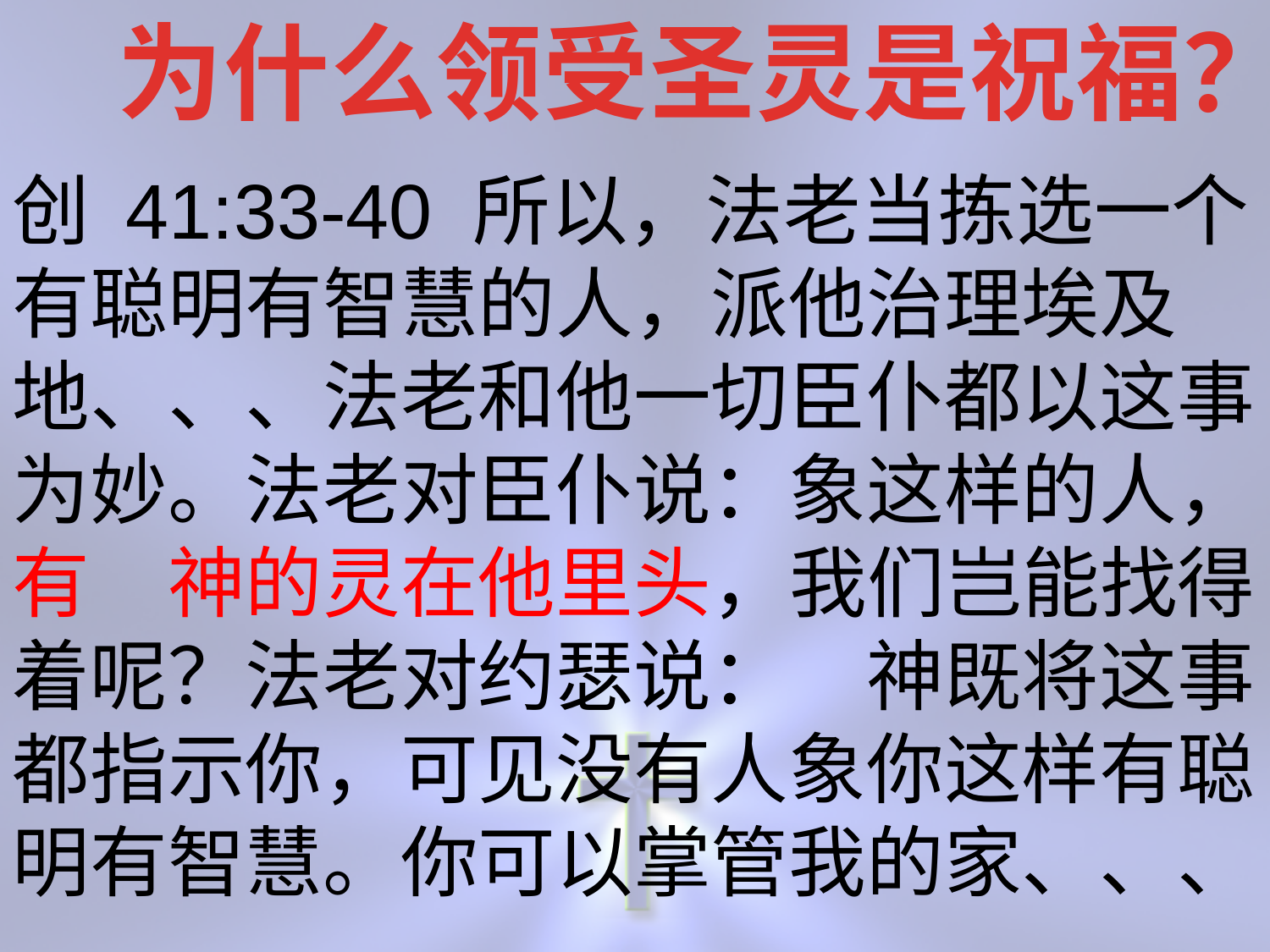

为什么领受圣灵是祝福？
创 41:33-40 所以，法老当拣选一个有聪明有智慧的人，派他治理埃及地、、、法老和他一切臣仆都以这事为妙。法老对臣仆说：象这样的人，有　神的灵在他里头，我们岂能找得着呢？法老对约瑟说：　神既将这事都指示你，可见没有人象你这样有聪明有智慧。你可以掌管我的家、、、